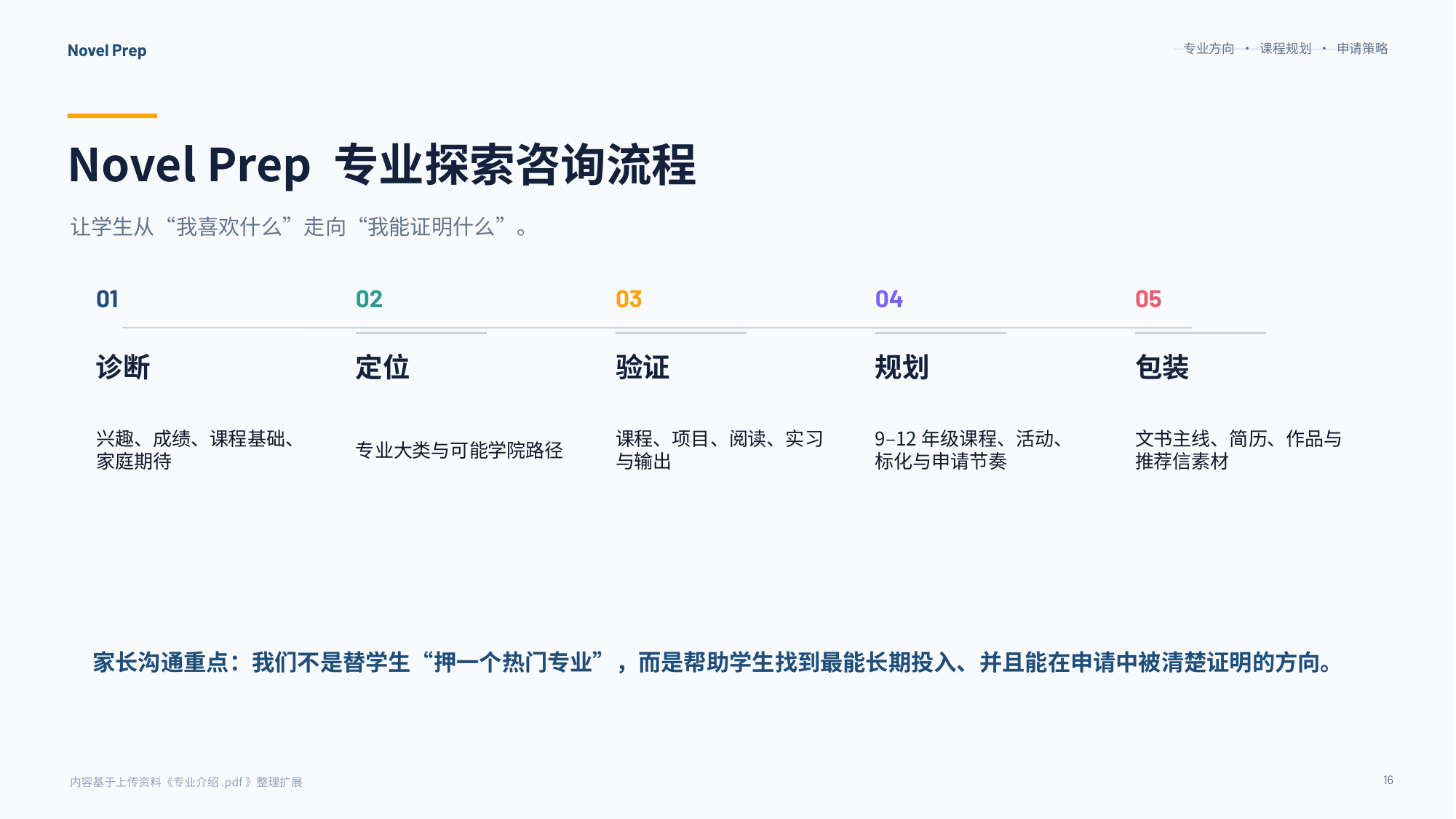

专业方向 · 课程规划 · 申请策略
Novel Prep

Novel Prep 专业探索咨询流程
让学生从“我喜欢什么”走向“我能证明什么”。
01
02
03
04
05

诊断
定位
验证
规划
包装
兴趣、成绩、课程基础、家庭期待
专业大类与可能学院路径
课程、项目、阅读、实习与输出
9–12年级课程、活动、标化与申请节奏
文书主线、简历、作品与推荐信素材
家长沟通重点：我们不是替学生“押一个热门专业”，而是帮助学生找到最能长期投入、并且能在申请中被清楚证明的方向。
16
内容基于上传资料《专业介绍.pdf》整理扩展